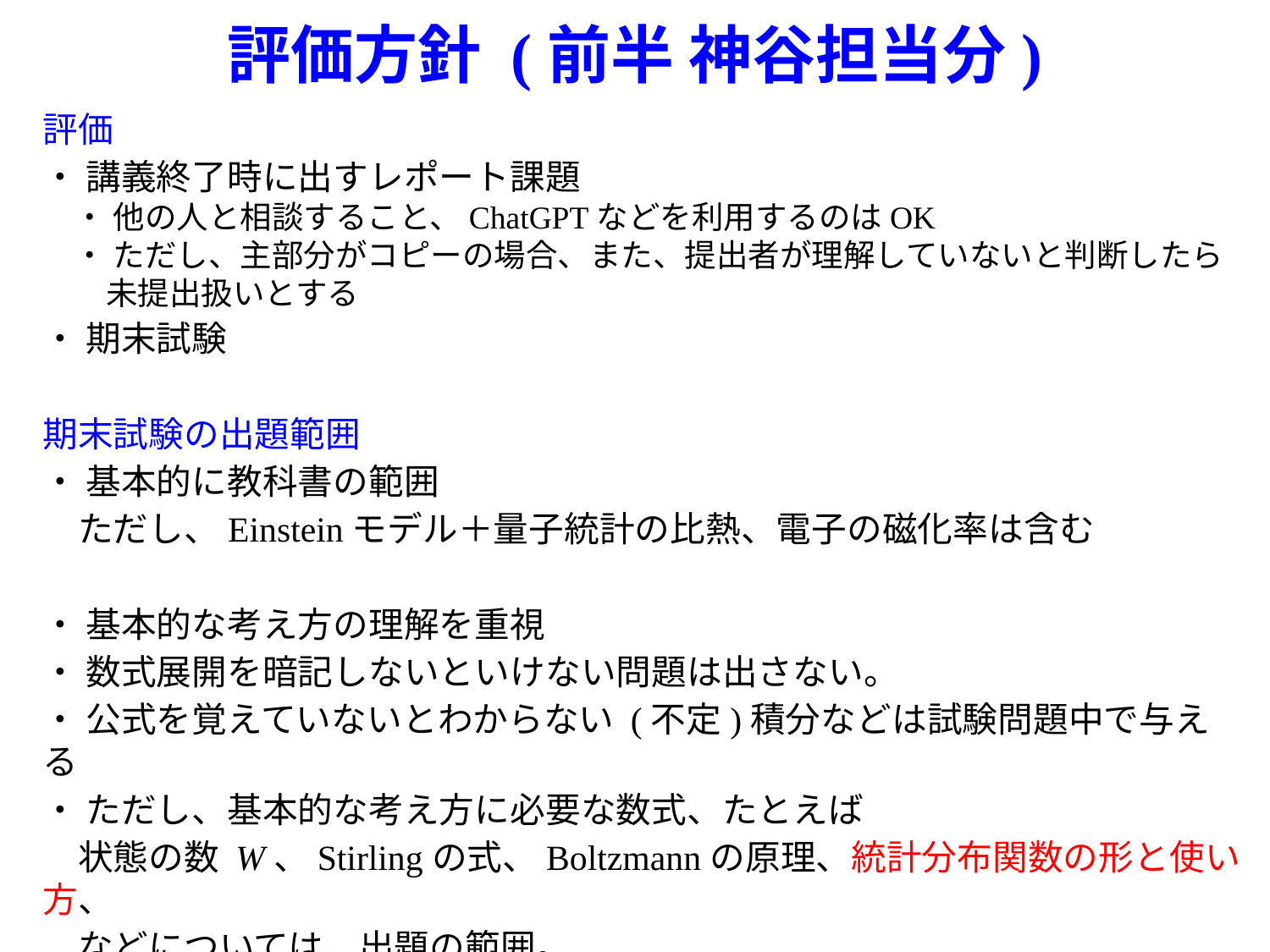

# 評価方針 (前半 神谷担当分)
評価
・ 講義終了時に出すレポート課題
　・ 他の人と相談すること、ChatGPTなどを利用するのはOK
　・ ただし、主部分がコピーの場合、また、提出者が理解していないと判断したら
　　未提出扱いとする
・ 期末試験

期末試験の出題範囲
・ 基本的に教科書の範囲
　ただし、Einsteinモデル＋量子統計の比熱、電子の磁化率は含む

・ 基本的な考え方の理解を重視
・ 数式展開を暗記しないといけない問題は出さない。
・ 公式を覚えていないとわからない (不定)積分などは試験問題中で与える
・ ただし、基本的な考え方に必要な数式、たとえば
　状態の数 W、Stirlingの式、Boltzmannの原理、統計分布関数の形と使い方、
　などについては、出題の範囲。